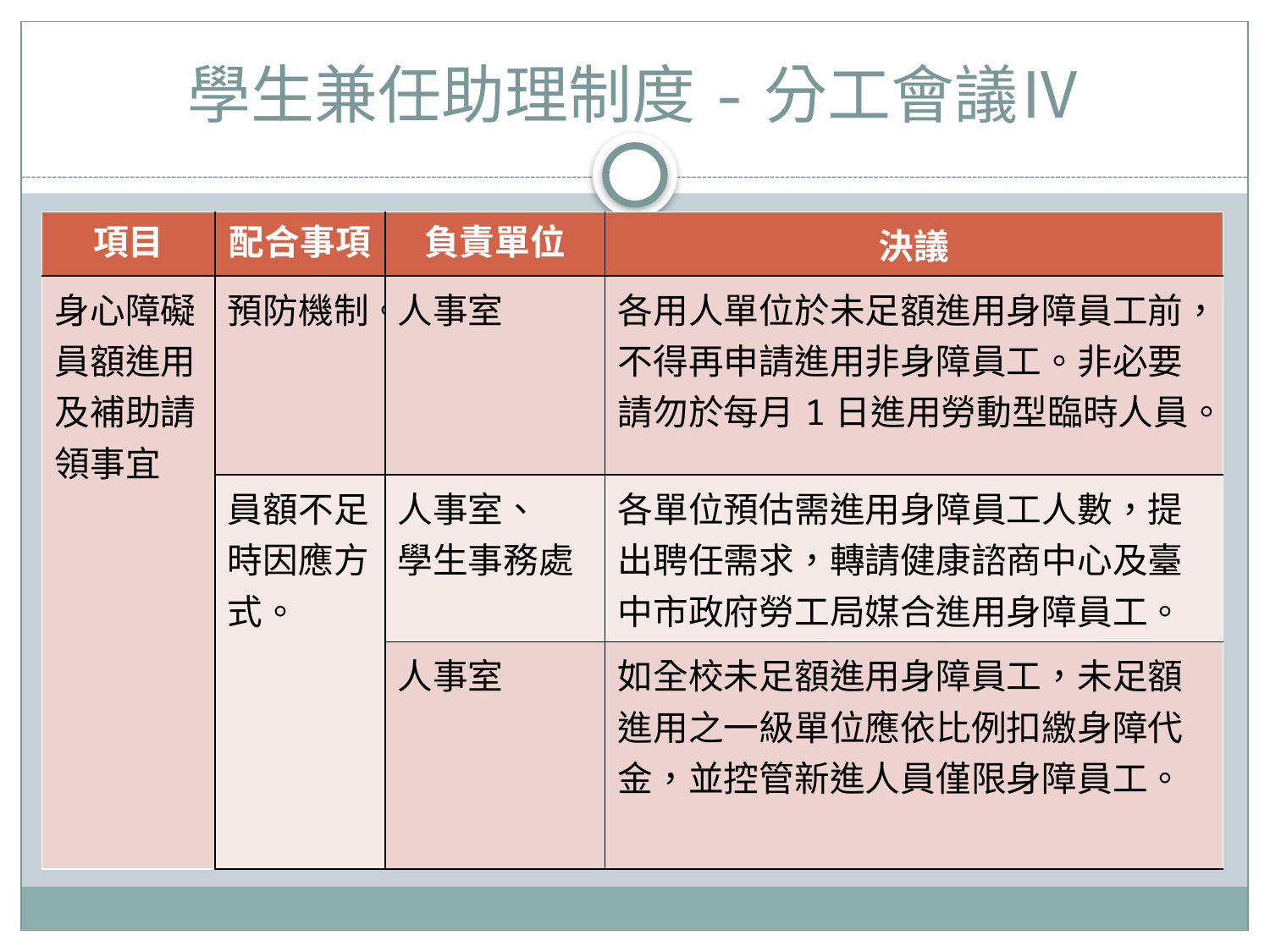

# 學生兼任助理制度-分工會議Ⅳ
| 項目 | 配合事項 | 負責單位 | 決議 |
| --- | --- | --- | --- |
| 身心障礙員額進用及補助請領事宜 | 預防機制。 | 人事室 | 各用人單位於未足額進用身障員工前，不得再申請進用非身障員工。非必要請勿於每月1日進用勞動型臨時人員。 |
|  | 員額不足時因應方式。 | 人事室、 學生事務處 | 各單位預估需進用身障員工人數，提出聘任需求，轉請健康諮商中心及臺中市政府勞工局媒合進用身障員工。 |
|  |  | 人事室 | 如全校未足額進用身障員工，未足額進用之一級單位應依比例扣繳身障代金，並控管新進人員僅限身障員工。 |